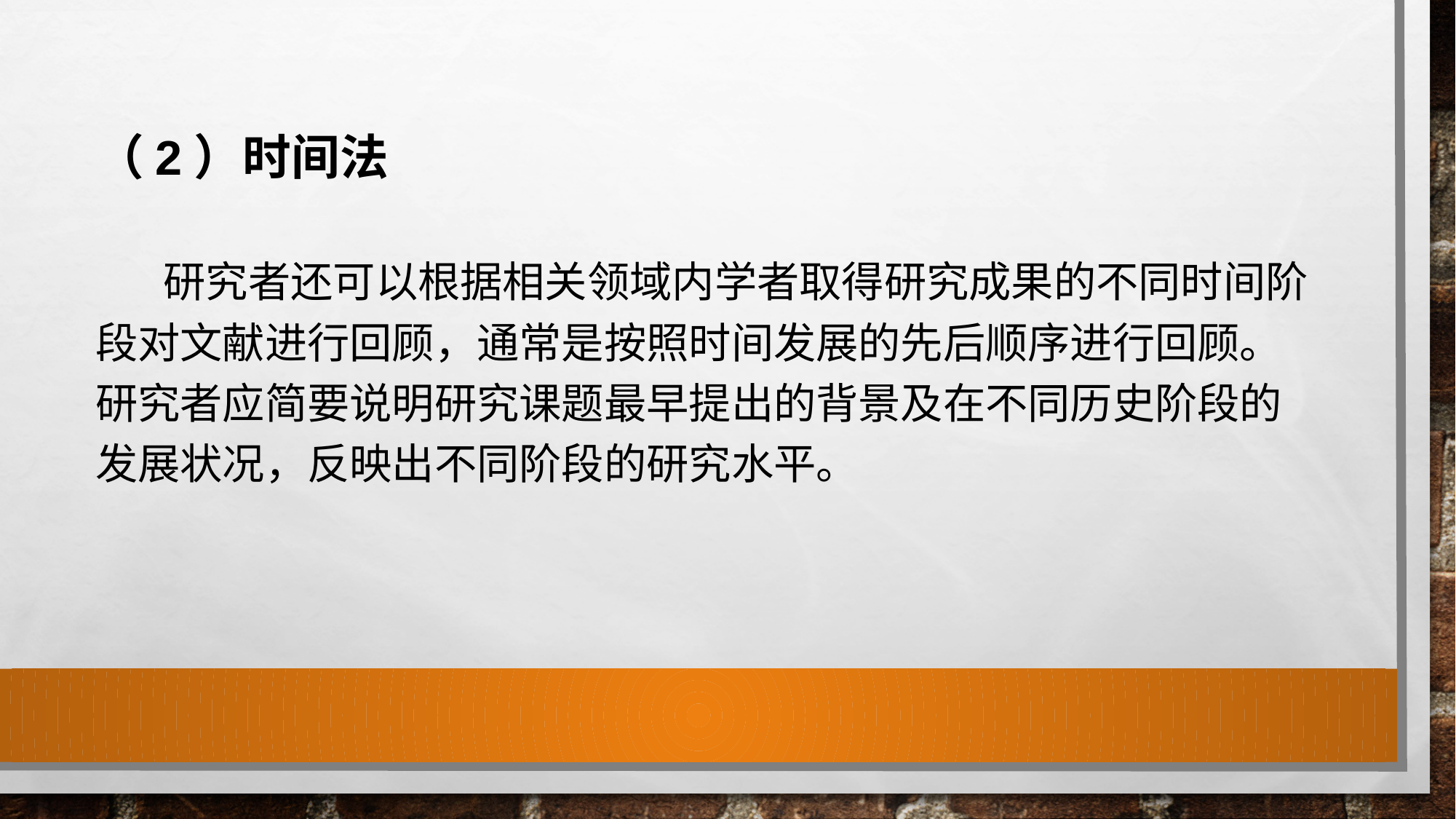

（2）时间法

      研究者还可以根据相关领域内学者取得研究成果的不同时间阶段对文献进行回顾，通常是按照时间发展的先后顺序进行回顾。研究者应简要说明研究课题最早提出的背景及在不同历史阶段的发展状况，反映出不同阶段的研究水平。